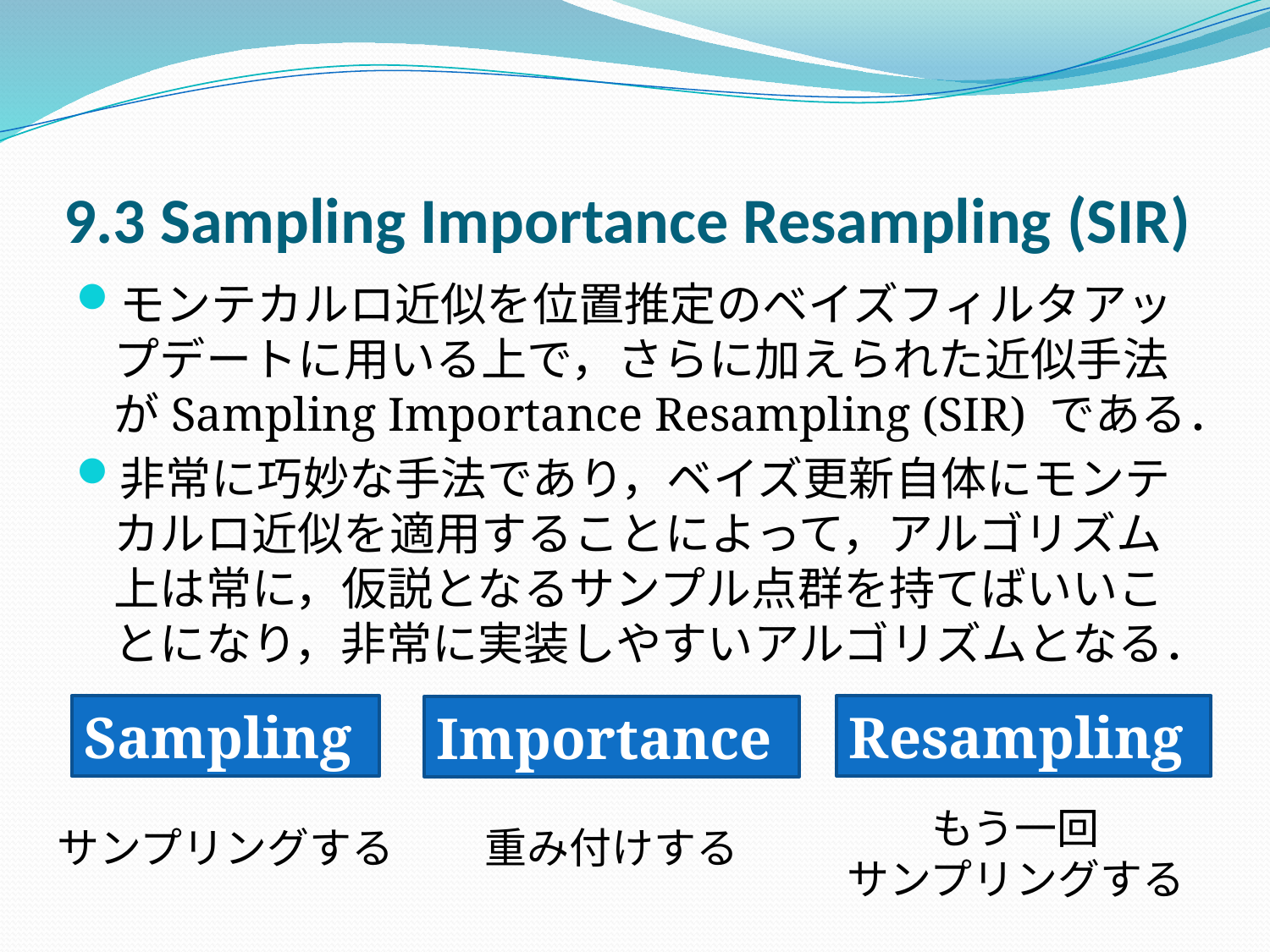

# 9.3 Sampling Importance Resampling (SIR)
モンテカルロ近似を位置推定のベイズフィルタアップデートに用いる上で，さらに加えられた近似手法がSampling Importance Resampling (SIR) である．
非常に巧妙な手法であり，ベイズ更新自体にモンテカルロ近似を適用することによって，アルゴリズム上は常に，仮説となるサンプル点群を持てばいいことになり，非常に実装しやすいアルゴリズムとなる．
Sampling
Resampling
Importance
もう一回
サンプリングする
サンプリングする
重み付けする